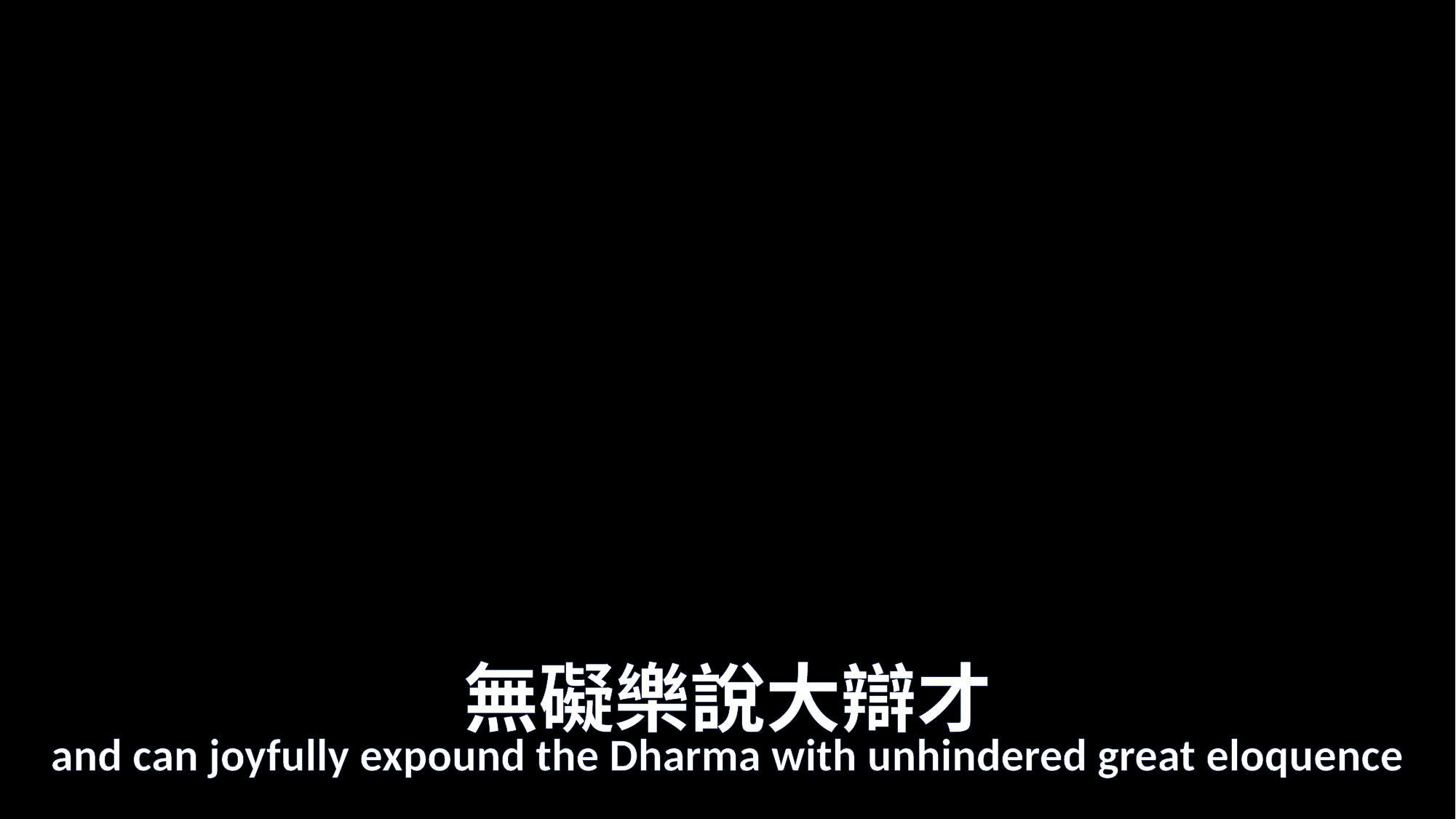

# 無礙樂說大辯才
and can joyfully expound the Dharma with unhindered great eloquence